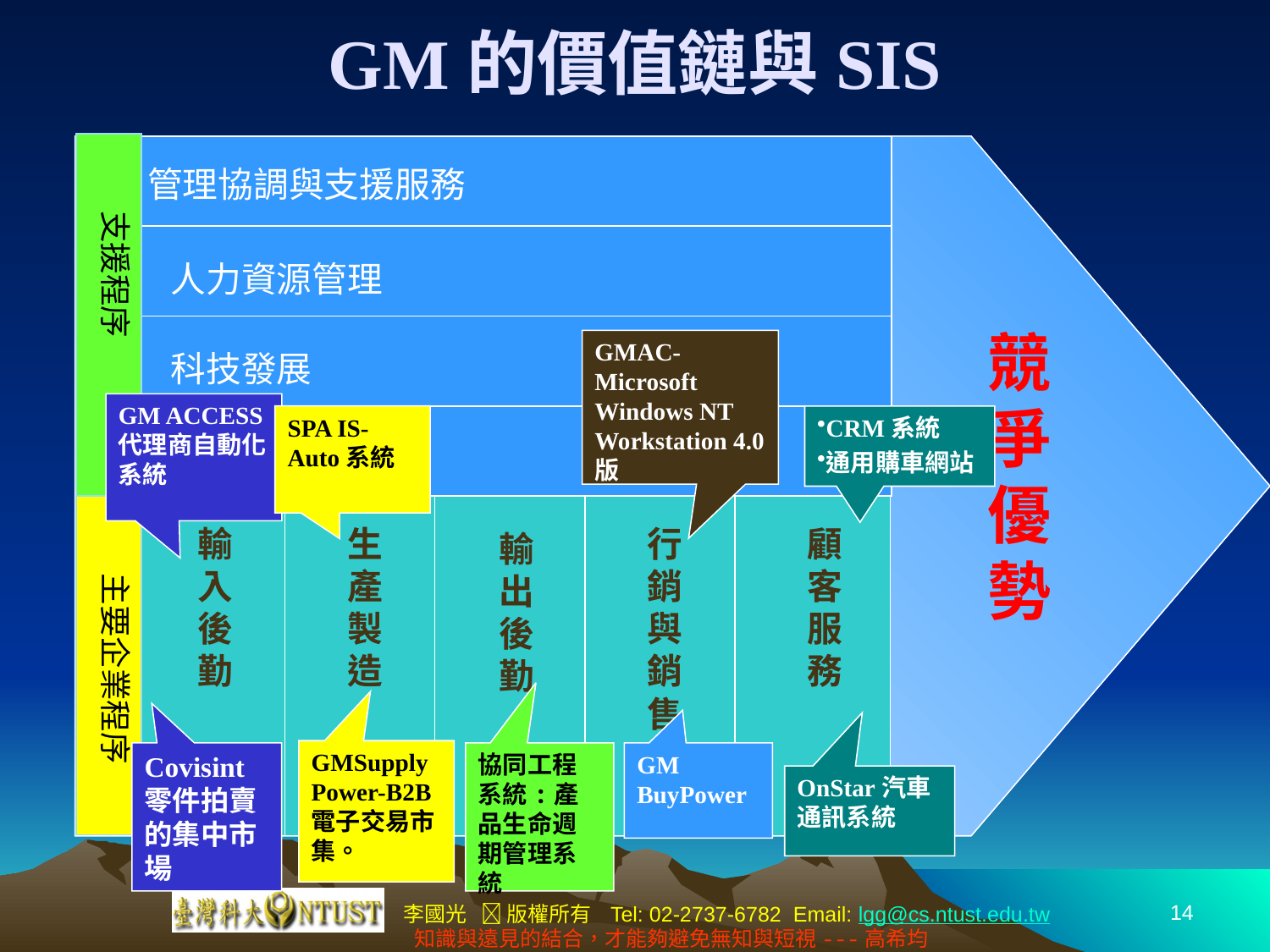

# GM的價值鏈與SIS
        支援程序

管理協調與支援服務

人力資源管理

科技發展
競爭優勢
GMAC- Microsoft Windows NT Workstation 4.0版
GM BuyPower
科技發展
GM ACCESS
代理商自動化系統
Covisint
零件拍賣的集中市場
SPA IS-Auto系統
GMSupplyPower-B2B電子交易市集。

CRM系統
通用購車網站
OnStar汽車通訊系統

資源採購
        主要企業程序

輸入後勤
生產製造
行銷與銷售
顧客服務
輸出後勤
協同工程系統:產品生命週期管理系統
14